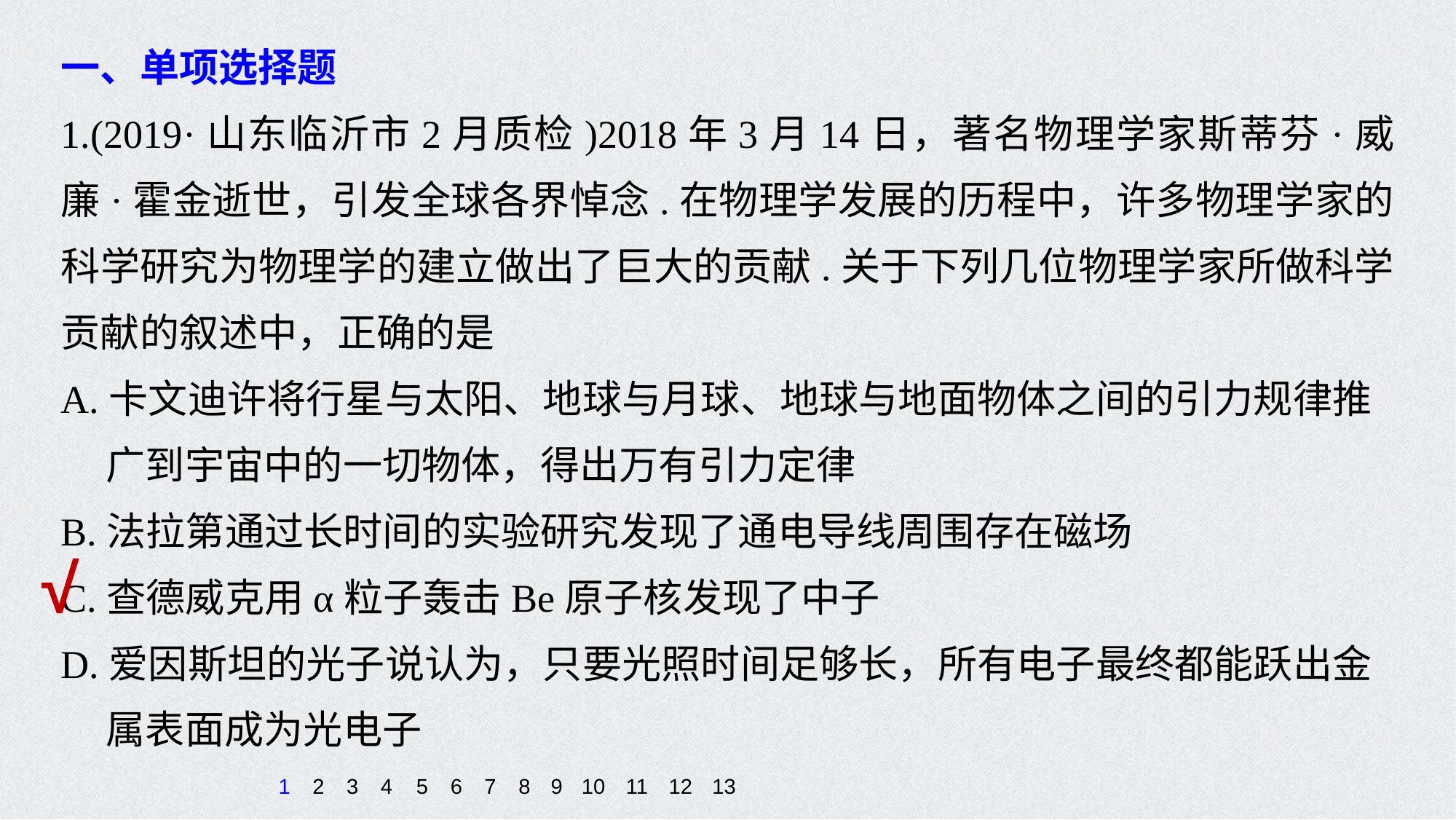

一、单项选择题
1.(2019·山东临沂市2月质检)2018年3月14日，著名物理学家斯蒂芬·威廉·霍金逝世，引发全球各界悼念.在物理学发展的历程中，许多物理学家的科学研究为物理学的建立做出了巨大的贡献.关于下列几位物理学家所做科学贡献的叙述中，正确的是
A.卡文迪许将行星与太阳、地球与月球、地球与地面物体之间的引力规律推
    广到宇宙中的一切物体，得出万有引力定律
B.法拉第通过长时间的实验研究发现了通电导线周围存在磁场
C.查德威克用α粒子轰击Be原子核发现了中子
D.爱因斯坦的光子说认为，只要光照时间足够长，所有电子最终都能跃出金
    属表面成为光电子
√
1
2
3
4
5
6
7
8
9
10
11
12
13